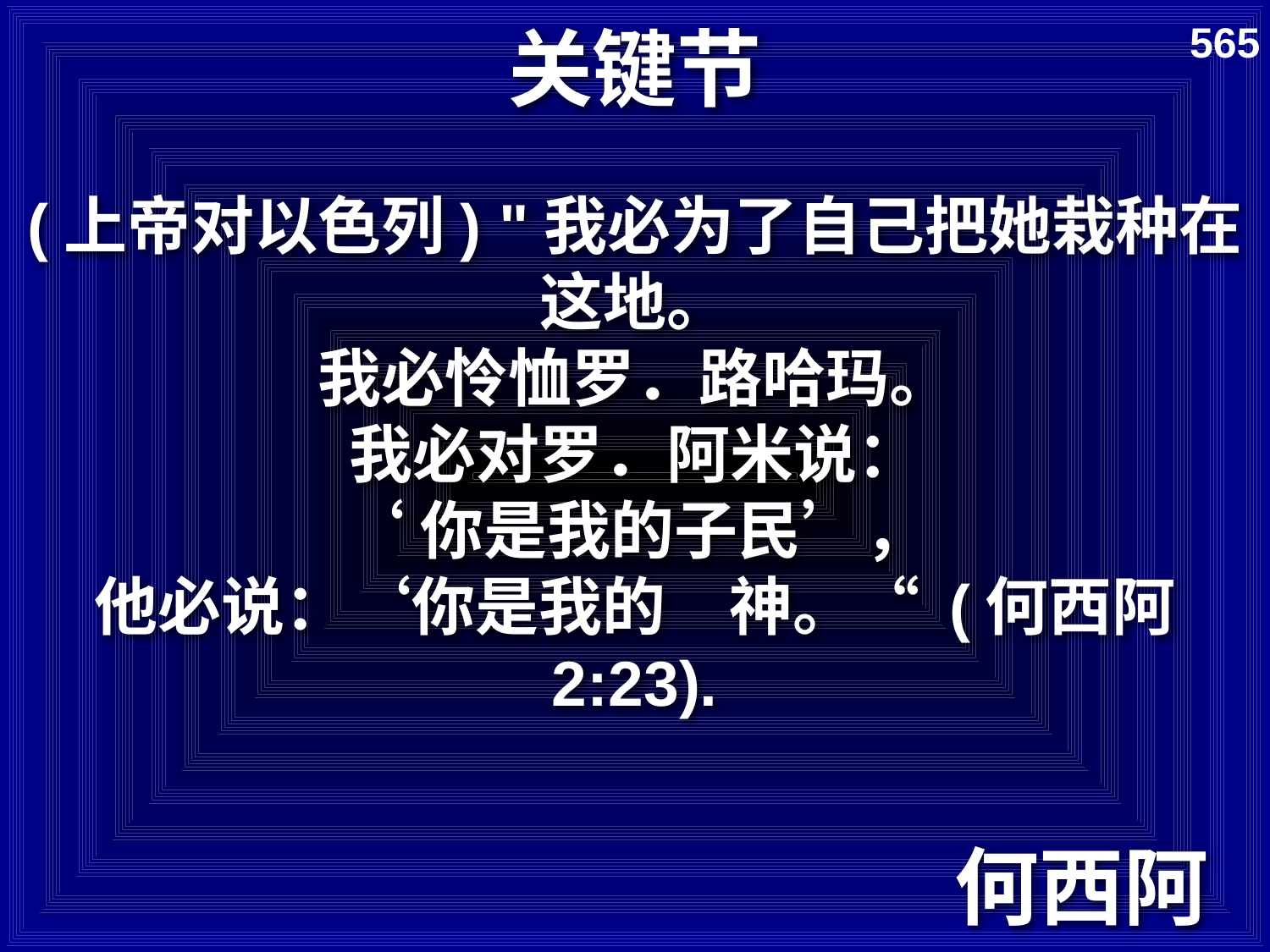

# 关键节
565

(上帝对以色列) "我必为了自己把她栽种在这地。
我必怜恤罗．路哈玛。
我必对罗．阿米说：
‘你是我的子民’，
他必说：‘你是我的　神。“ (何西阿 2:23).
何西阿